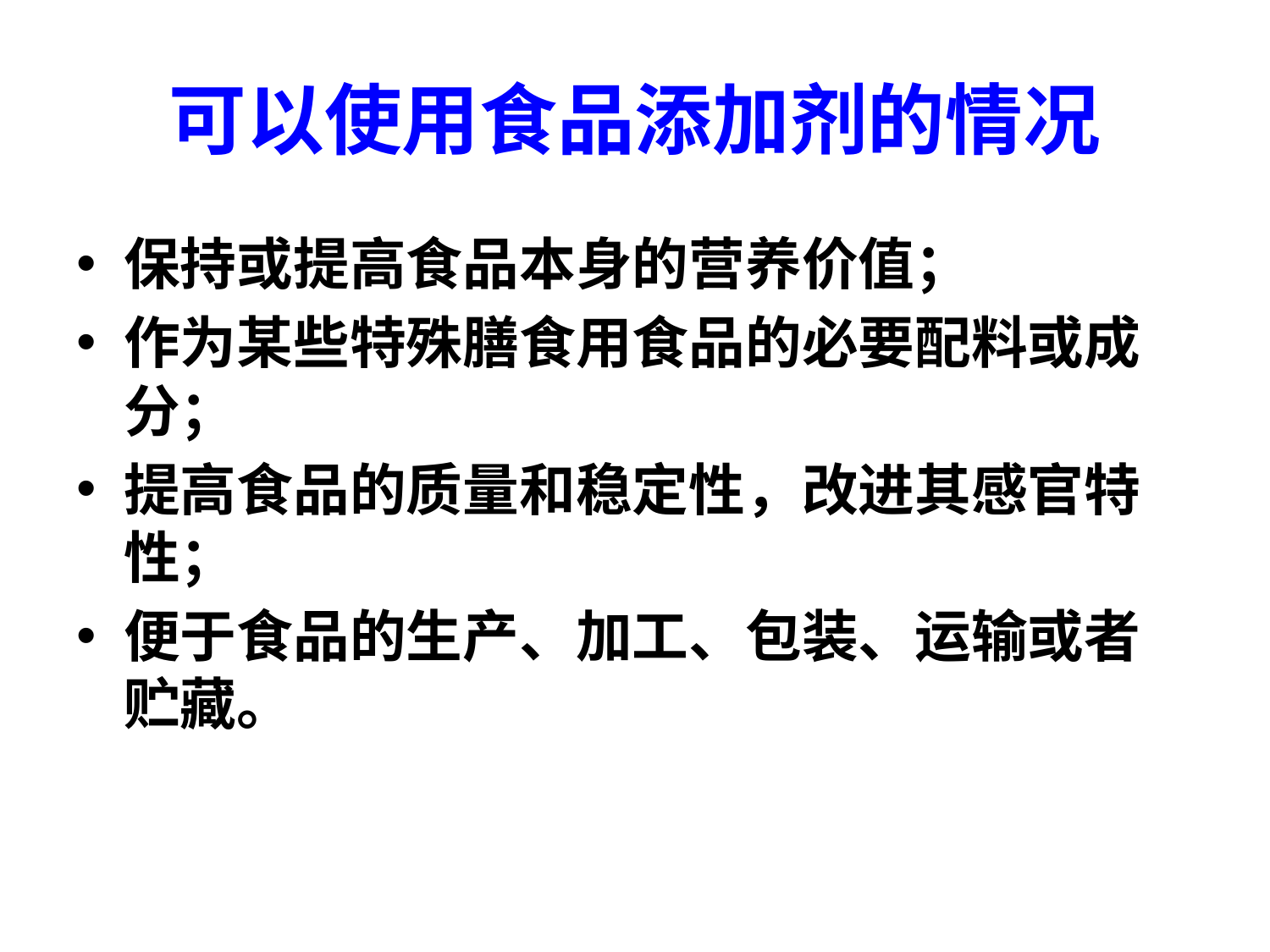

# 可以使用食品添加剂的情况
保持或提高食品本身的营养价值；
作为某些特殊膳食用食品的必要配料或成分；
提高食品的质量和稳定性，改进其感官特性；
便于食品的生产、加工、包装、运输或者贮藏。